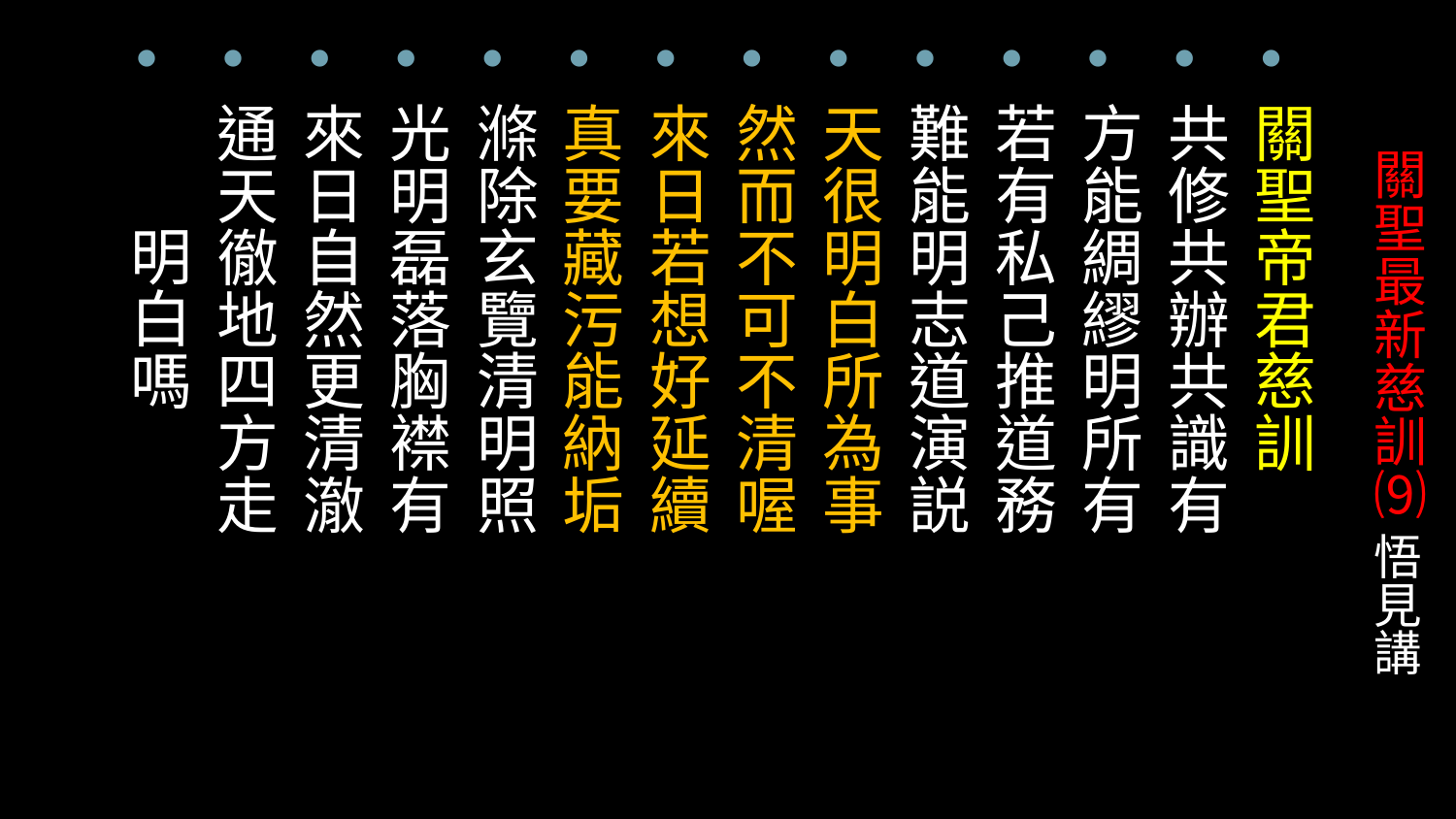

關聖帝君慈訓
共修共辦共識有
方能綢繆明所有
若有私己推道務
難能明志道演説
天很明白所為事
然而不可不清喔
來日若想好延續
真要藏污能納垢
滌除玄覽清明照
光明磊落胸襟有
來日自然更清澈
通天徹地四方走
        明白嗎

# 關聖最新慈訓⑼ 悟見講